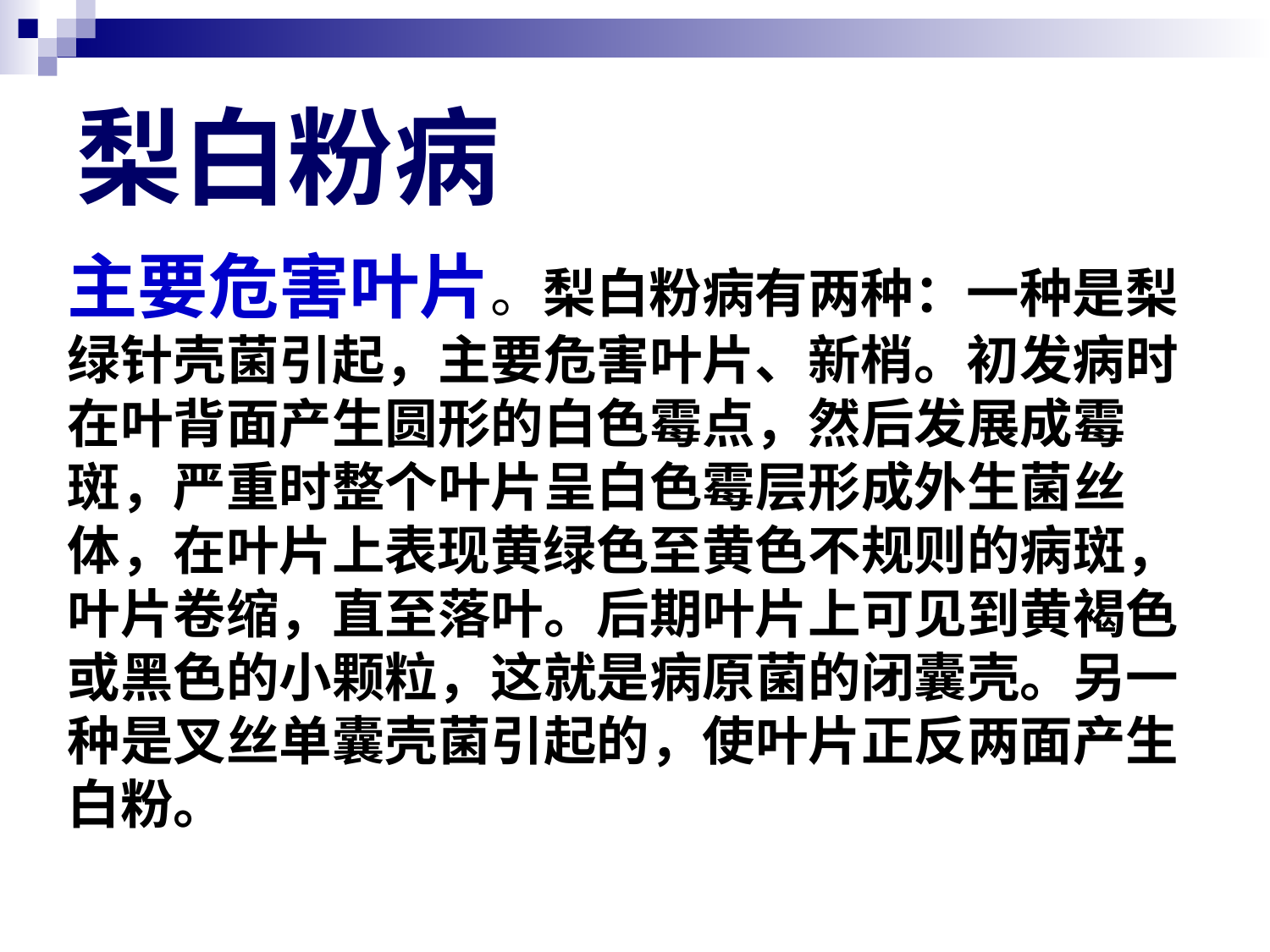

# 梨白粉病
主要危害叶片。梨白粉病有两种：一种是梨绿针壳菌引起，主要危害叶片、新梢。初发病时在叶背面产生圆形的白色霉点，然后发展成霉斑，严重时整个叶片呈白色霉层形成外生菌丝体，在叶片上表现黄绿色至黄色不规则的病斑，叶片卷缩，直至落叶。后期叶片上可见到黄褐色或黑色的小颗粒，这就是病原菌的闭囊壳。另一种是叉丝单囊壳菌引起的，使叶片正反两面产生白粉。